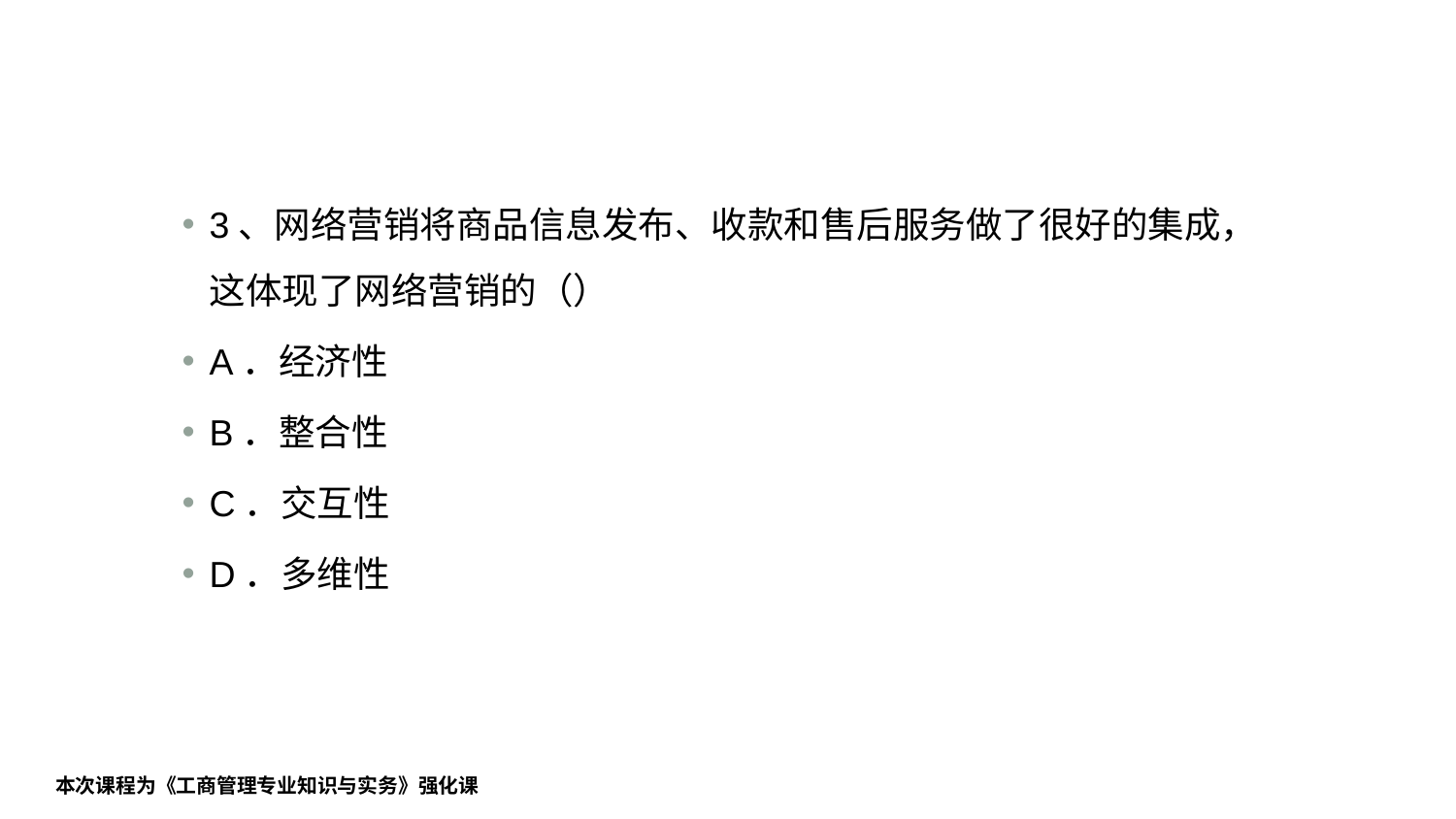

#
3、网络营销将商品信息发布、收款和售后服务做了很好的集成，这体现了网络营销的（）
A．经济性
B．整合性
C．交互性
D．多维性